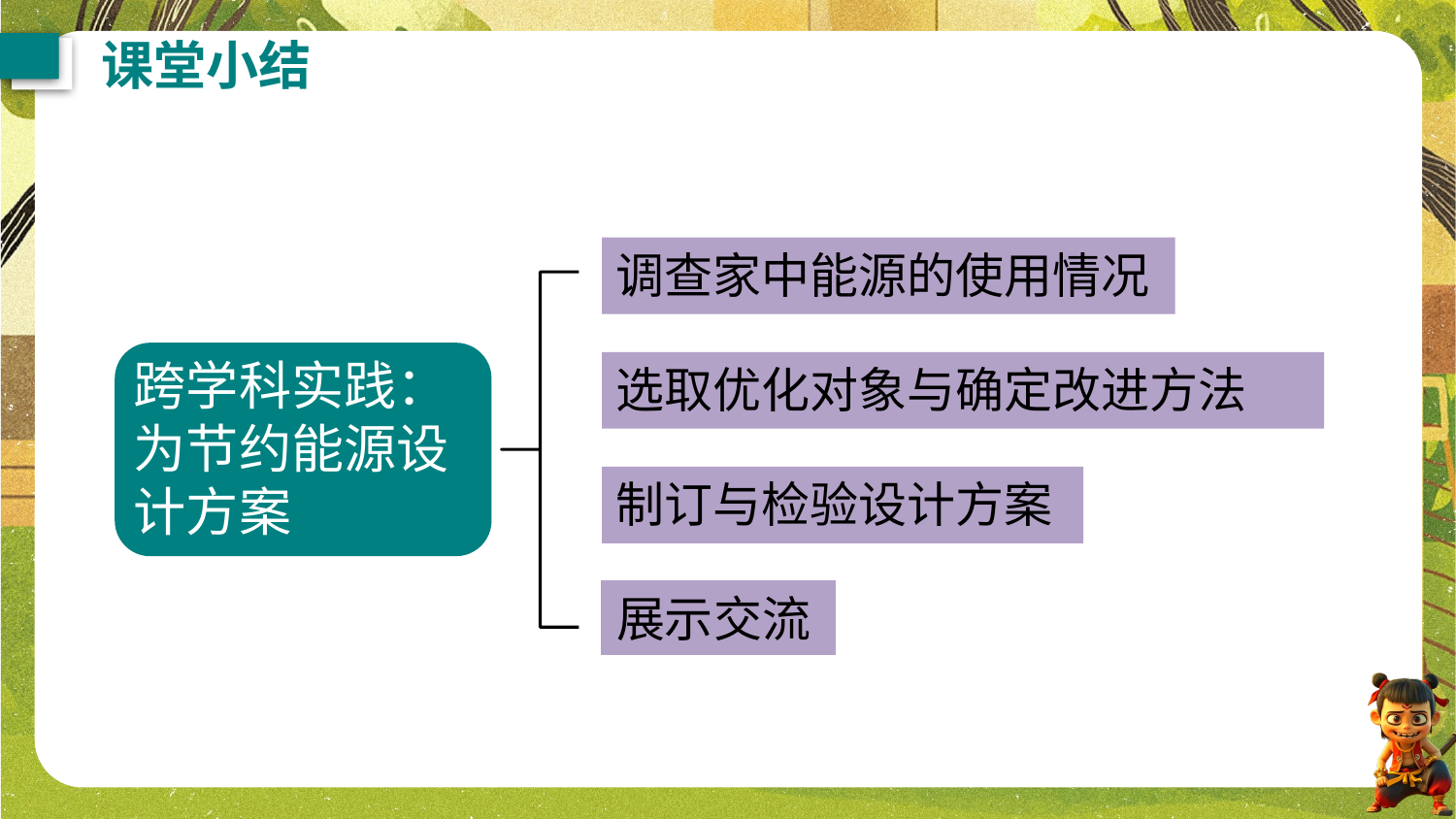

课堂小结

调查家中能源的使用情况

跨学科实践：
为节约能源设计方案
选取优化对象与确定改进方法
制订与检验设计方案
展示交流